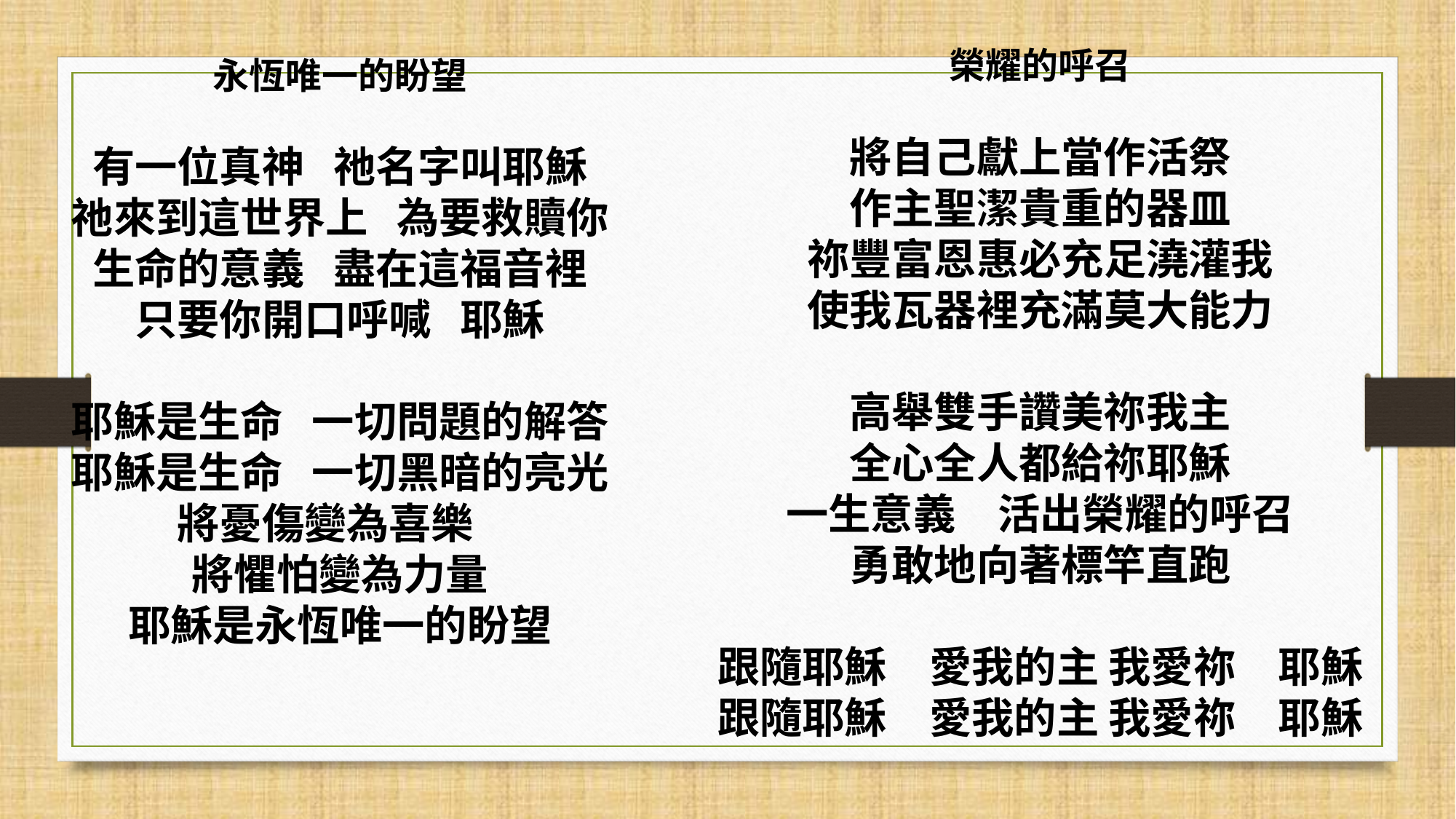

榮耀的呼召

將自己獻上當作活祭
作主聖潔貴重的器皿
祢豐富恩惠必充足澆灌我
使我瓦器裡充滿莫大能力

高舉雙手讚美祢我主
全心全人都給祢耶穌
一生意義　活出榮耀的呼召
勇敢地向著標竿直跑

跟隨耶穌　愛我的主 我愛祢　耶穌
跟隨耶穌　愛我的主 我愛祢　耶穌
永恆唯一的盼望

有一位真神   祂名字叫耶穌
祂來到這世界上   為要救贖你
生命的意義   盡在這福音裡
只要你開口呼喊   耶穌

耶穌是生命   一切問題的解答
耶穌是生命   一切黑暗的亮光
將憂傷變為喜樂
將懼怕變為力量
耶穌是永恆唯一的盼望